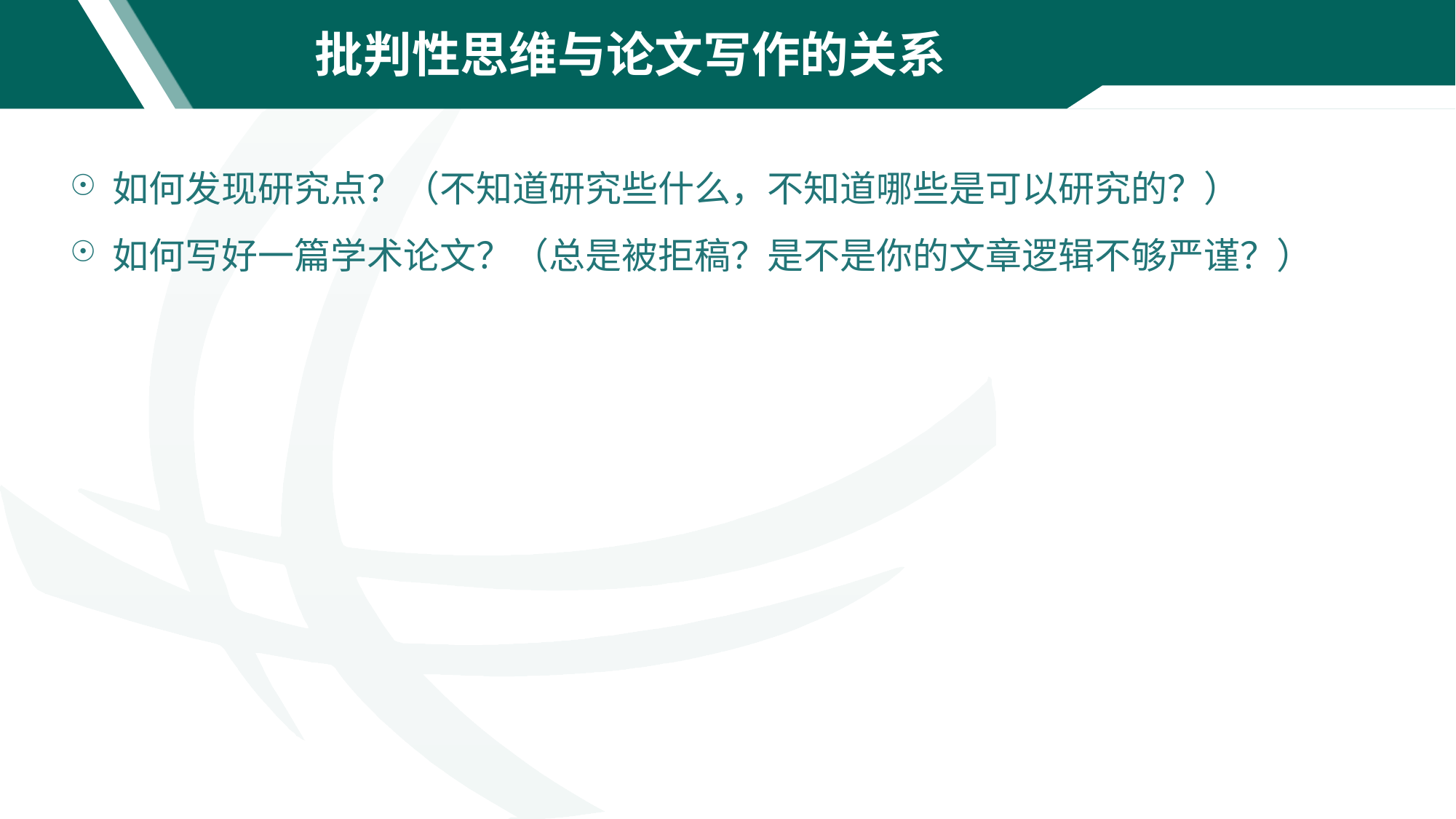

# 批判性思维与论文写作的关系
如何发现研究点？（不知道研究些什么，不知道哪些是可以研究的？）
如何写好一篇学术论文？（总是被拒稿？是不是你的文章逻辑不够严谨？）